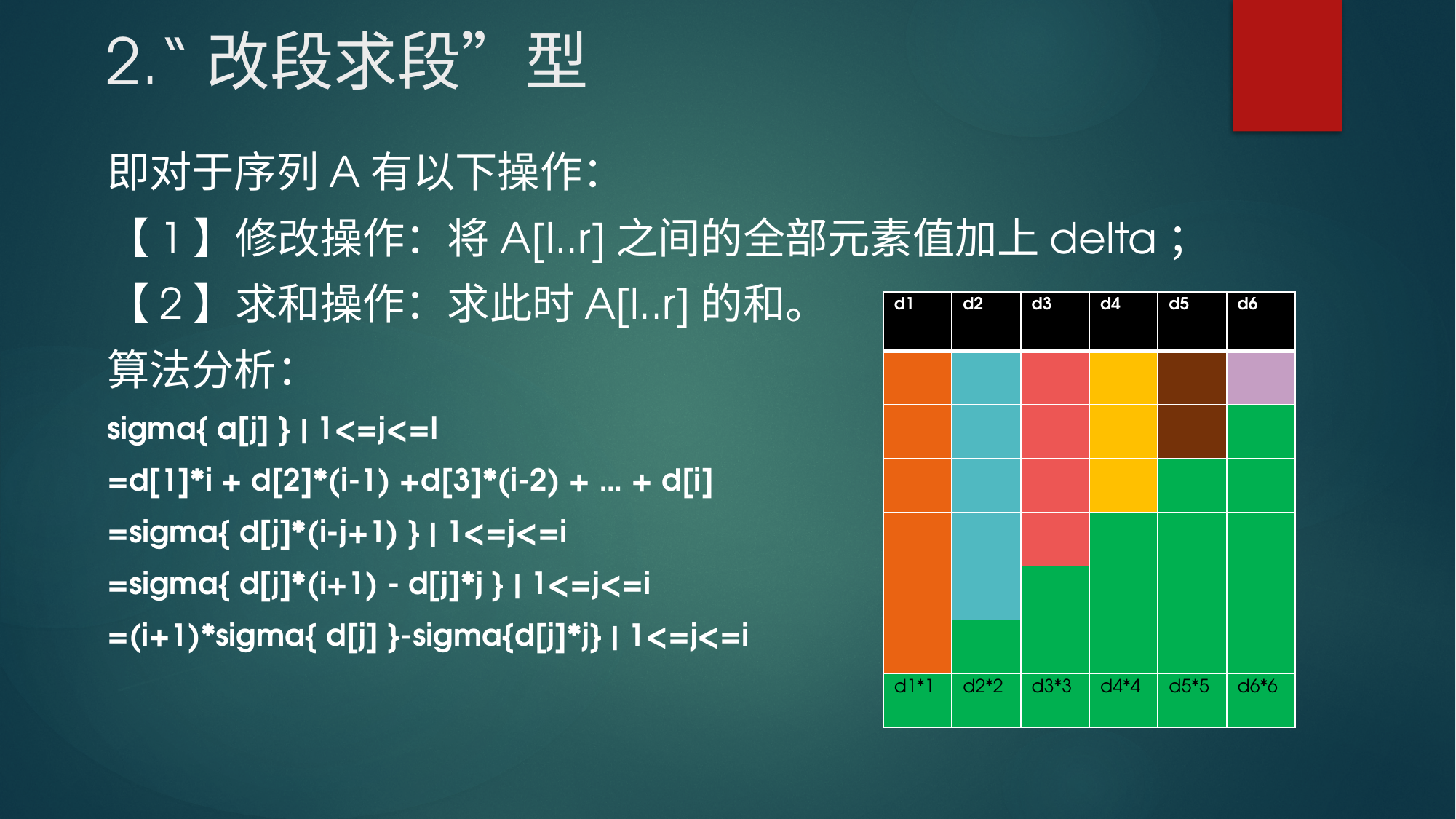

# 2.“改段求段”型
即对于序列A有以下操作：
【1】修改操作：将A[l..r]之间的全部元素值加上delta；
【2】求和操作：求此时A[l..r]的和。
算法分析：
sigma{ a[j] } | 1<=j<=I
=d[1]*i + d[2]*(i-1) +d[3]*(i-2) + … + d[i]
=sigma{ d[j]*(i-j+1) } | 1<=j<=i
=sigma{ d[j]*(i+1) - d[j]*j } | 1<=j<=i
=(i+1)*sigma{ d[j] }-sigma{d[j]*j} | 1<=j<=i
| d1 | d2 | d3 | d4 | d5 | d6 |
| --- | --- | --- | --- | --- | --- |
|  |  |  |  |  |  |
|  |  |  |  |  |  |
|  |  |  |  |  |  |
|  |  |  |  |  |  |
|  |  |  |  |  |  |
|  |  |  |  |  |  |
| d1\*1 | d2\*2 | d3\*3 | d4\*4 | d5\*5 | d6\*6 |